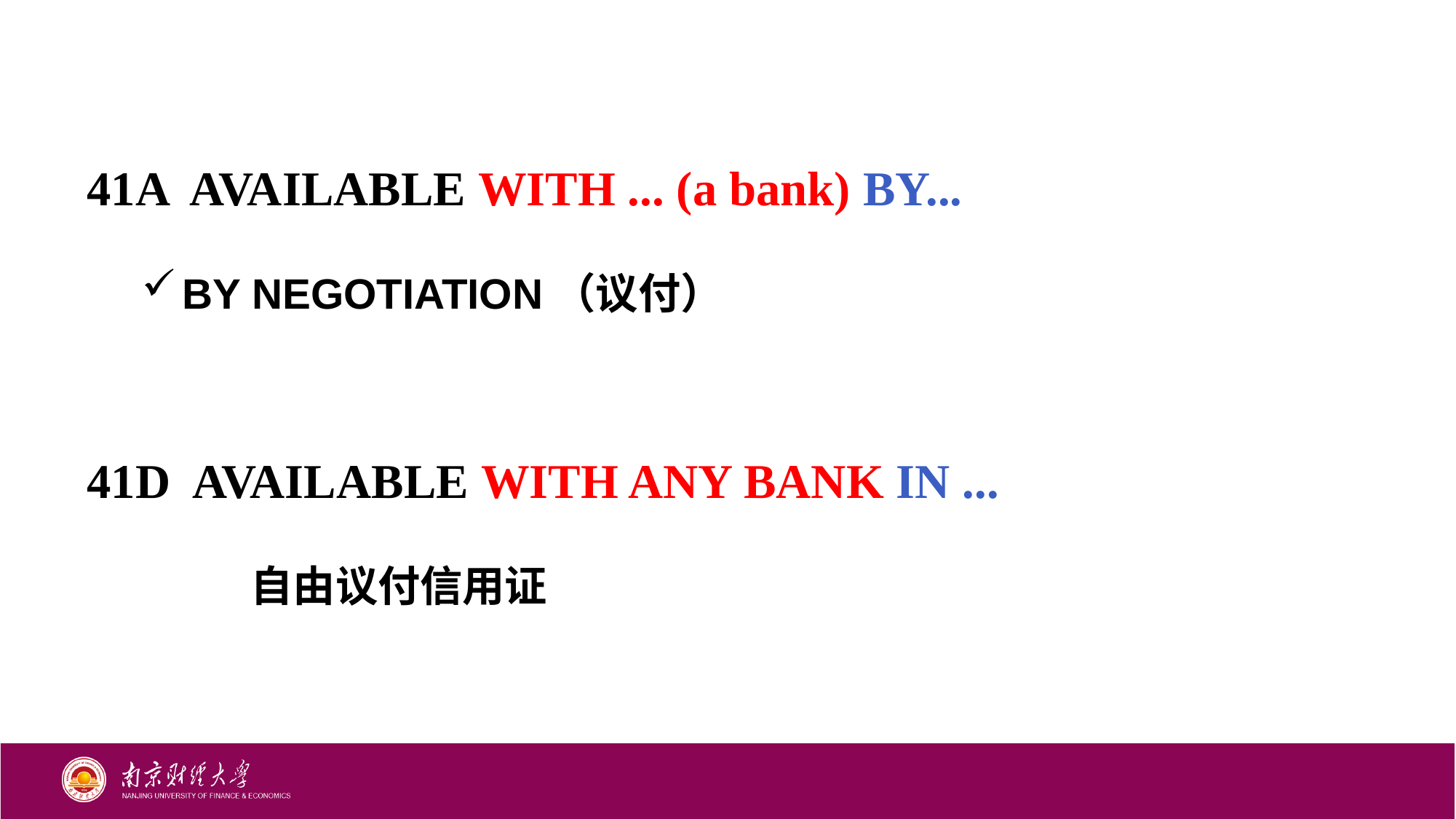

41A  AVAILABLE WITH ... (a bank) BY...
BY NEGOTIATION（议付）
41D  AVAILABLE WITH ANY BANK IN ...
	自由议付信用证